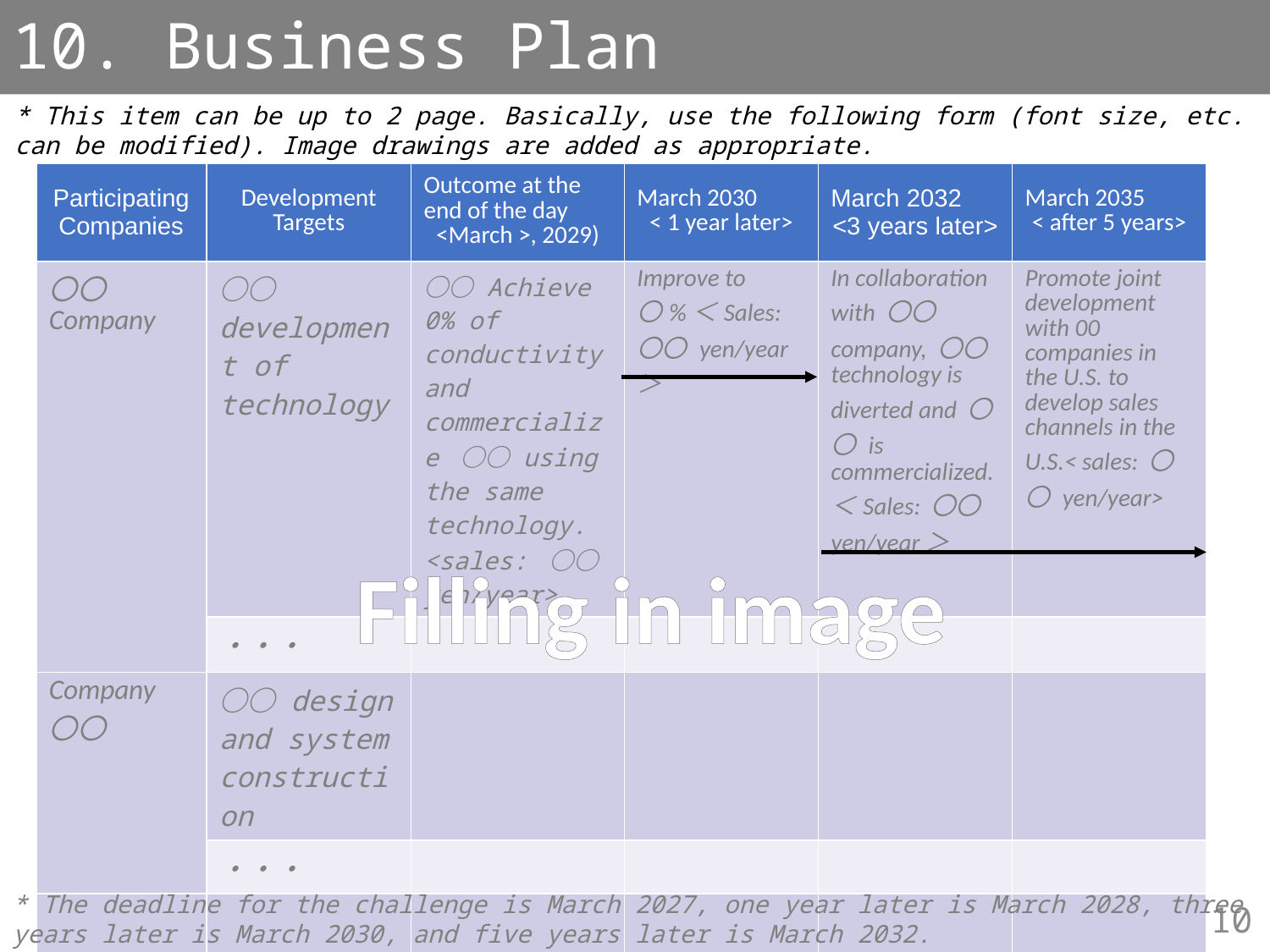

10. Business Plan
* This item can be up to 2 page. Basically, use the following form (font size, etc. can be modified). Image drawings are added as appropriate.

| Participating Companies | Development Targets | Outcome at the end of the day <March >, 2029) | March 2030 < 1 year later> | March 2032 <3 years later> | March 2035 < after 5 years> |
| --- | --- | --- | --- | --- | --- |
| 〇〇Company | 〇〇 development of technology | 〇〇 Achieve 0% of conductivity and commercialize 〇〇 using the same technology. <sales: 〇〇 yen/year> | Improve to 〇%＜Sales: 〇〇 yen/year＞ | In collaboration with 〇〇 company, 〇〇 technology is diverted and 〇〇 is commercialized.＜Sales: 〇〇yen/year＞ | Promote joint development with 00 companies in the U.S. to develop sales channels in the U.S.< sales: 〇〇 yen/year> |
|  | ・・・ |  |  |  |  |
| Company 〇〇 | 〇〇 design and system construction |  |  |  |  |
|  | ・・・ |  |  |  |  |
|  |  |  |  |  |  |

Filling in image
* The deadline for the challenge is March 2027, one year later is March 2028, three years later is March 2030, and five years later is March 2032.
10